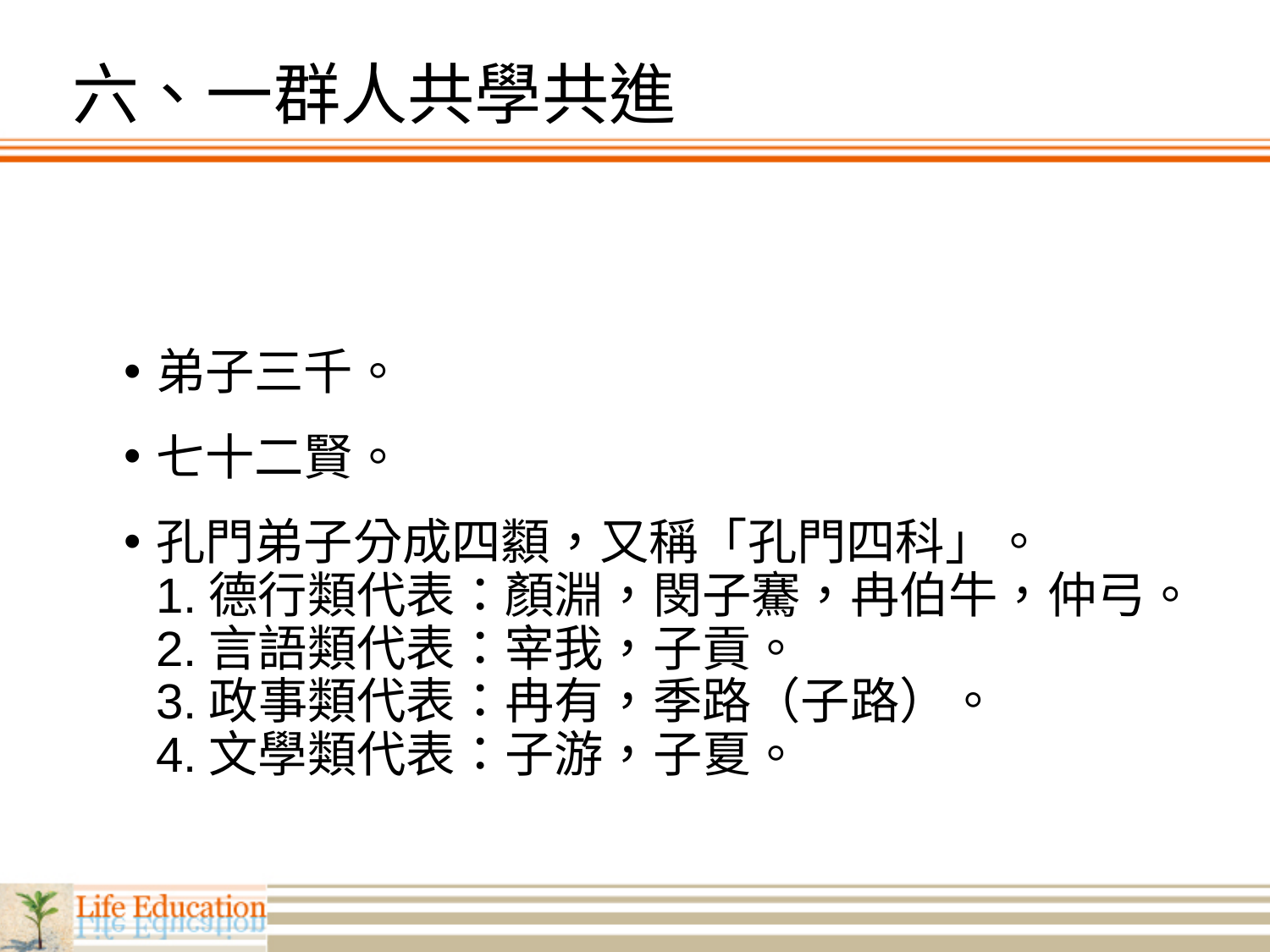

# 六、一群人共學共進
弟子三千。
七十二賢。
孔門弟子分成四纇，又稱「孔門四科」。
1.德行類代表：顏淵，閔子騫，冉伯牛，仲弓。
2.言語類代表：宰我，子貢。
3.政事類代表：冉有，季路（子路）。
4.文學類代表：子游，子夏。